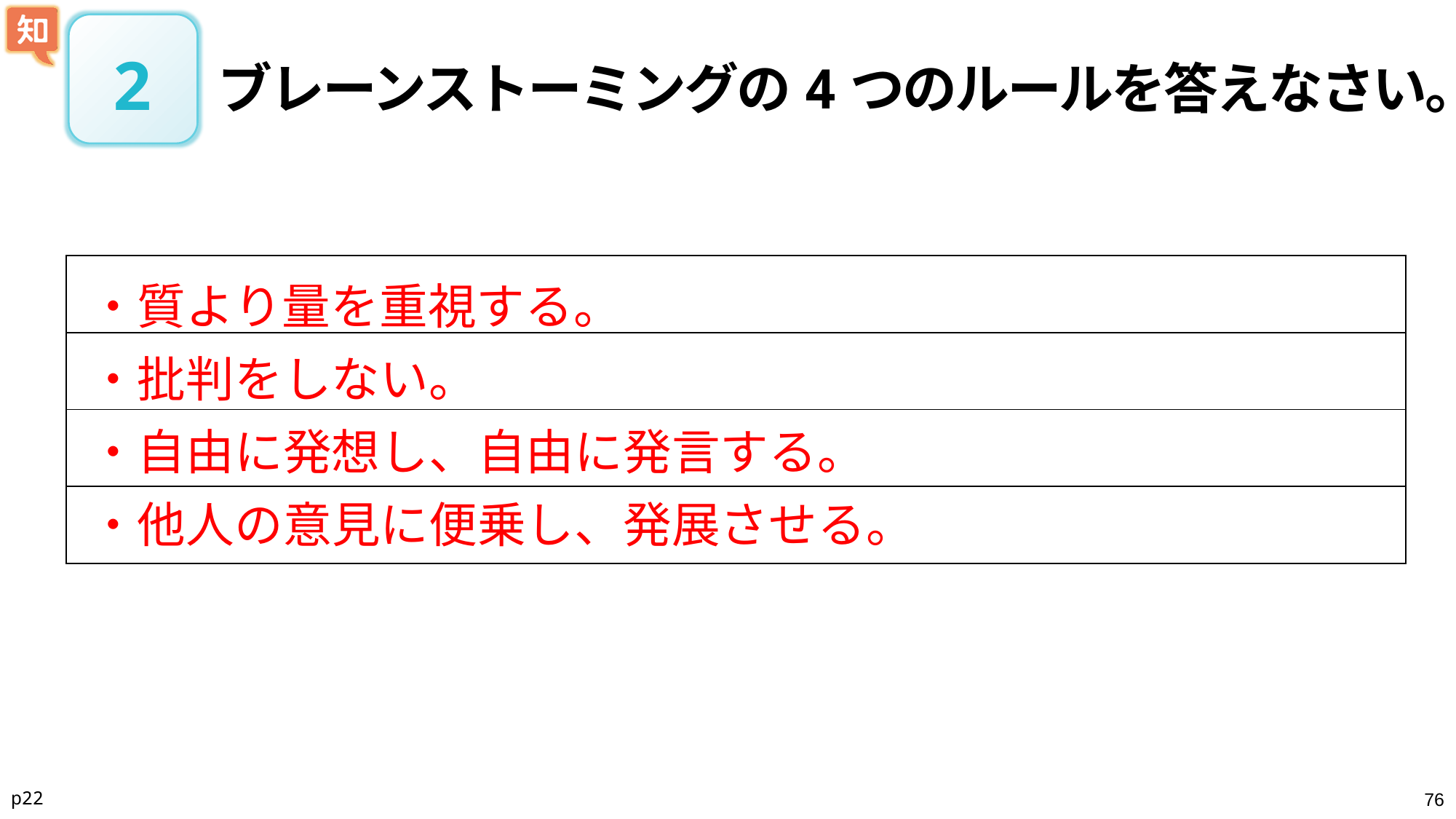

ブレーンストーミングの4つのルールを答えなさい。
# 2
|  |
| --- |
|  |
|  |
|  |
・質より量を重視する。
・批判をしない。
・自由に発想し、自由に発言する。
・他人の意見に便乗し、発展させる。
p22
76